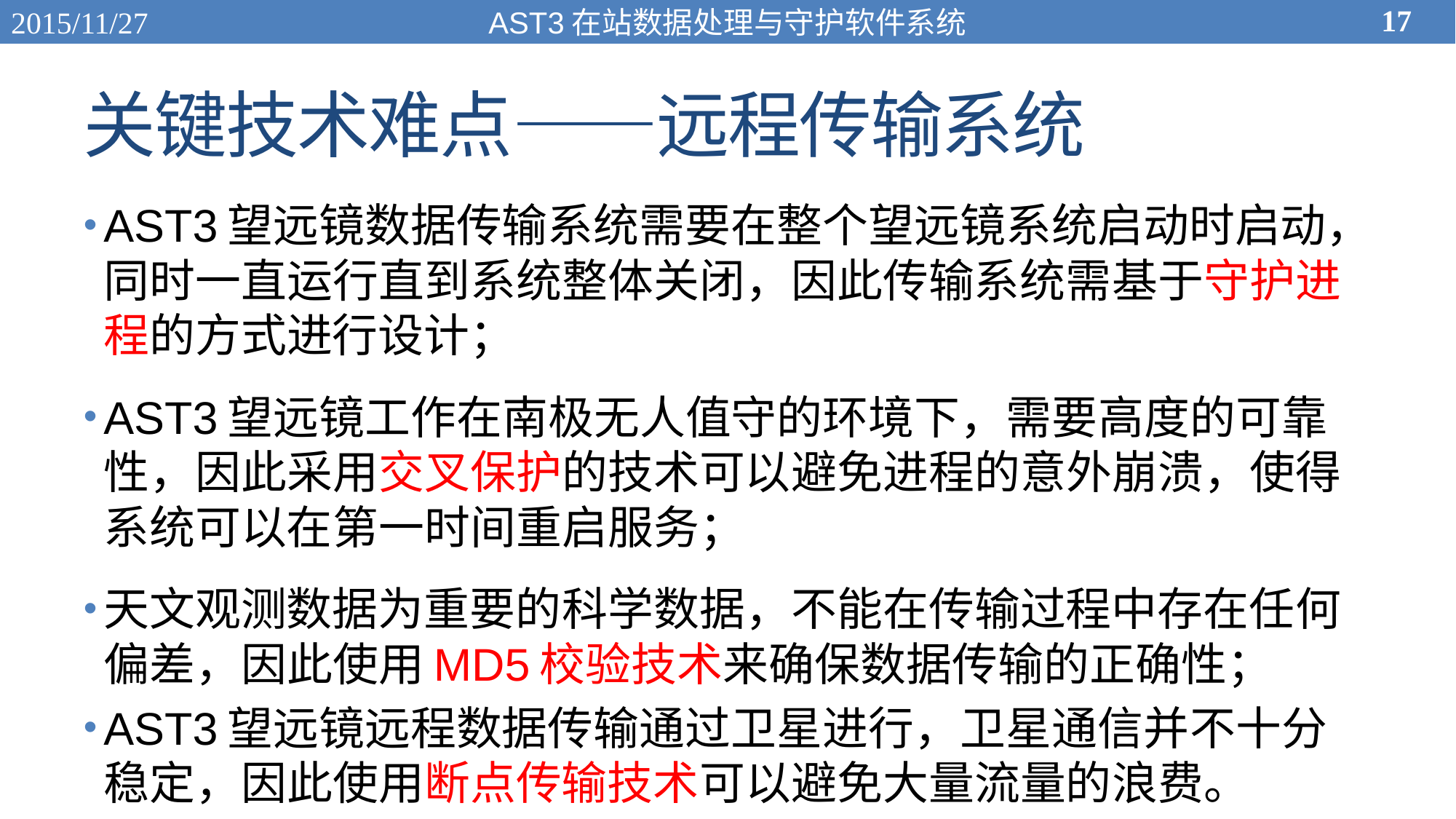

17
2015/11/27
AST3在站数据处理与守护软件系统
# 关键技术难点——远程传输系统
AST3望远镜数据传输系统需要在整个望远镜系统启动时启动，同时一直运行直到系统整体关闭，因此传输系统需基于守护进程的方式进行设计；

AST3望远镜工作在南极无人值守的环境下，需要高度的可靠性，因此采用交叉保护的技术可以避免进程的意外崩溃，使得系统可以在第一时间重启服务；

天文观测数据为重要的科学数据，不能在传输过程中存在任何偏差，因此使用MD5校验技术来确保数据传输的正确性；
AST3望远镜远程数据传输通过卫星进行，卫星通信并不十分稳定，因此使用断点传输技术可以避免大量流量的浪费。